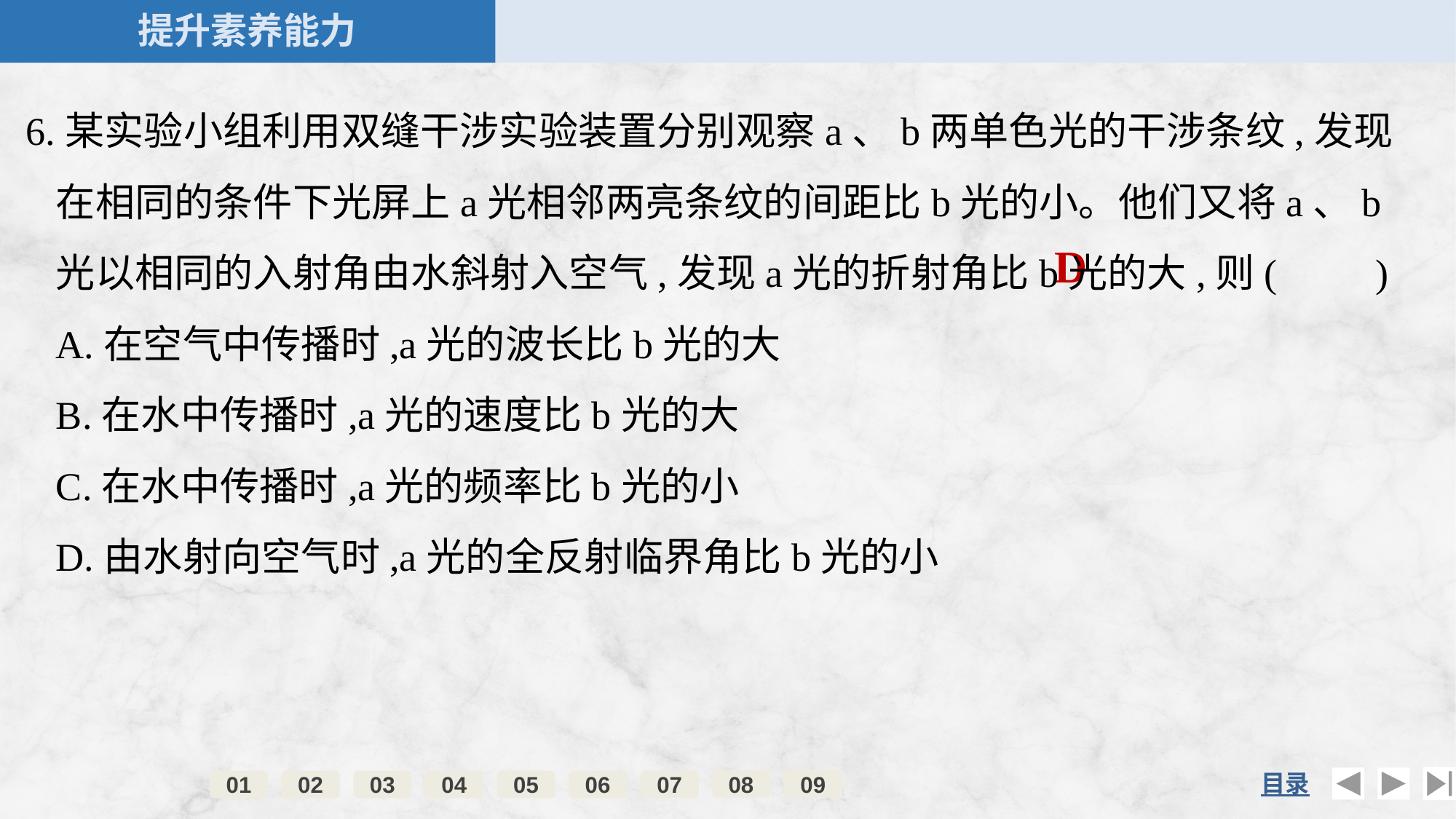

6.某实验小组利用双缝干涉实验装置分别观察a、b两单色光的干涉条纹,发现在相同的条件下光屏上a光相邻两亮条纹的间距比b光的小。他们又将a、b光以相同的入射角由水斜射入空气,发现a光的折射角比b光的大,则(　　)
A.在空气中传播时,a光的波长比b光的大
B.在水中传播时,a光的速度比b光的大
C.在水中传播时,a光的频率比b光的小
D.由水射向空气时,a光的全反射临界角比b光的小
D